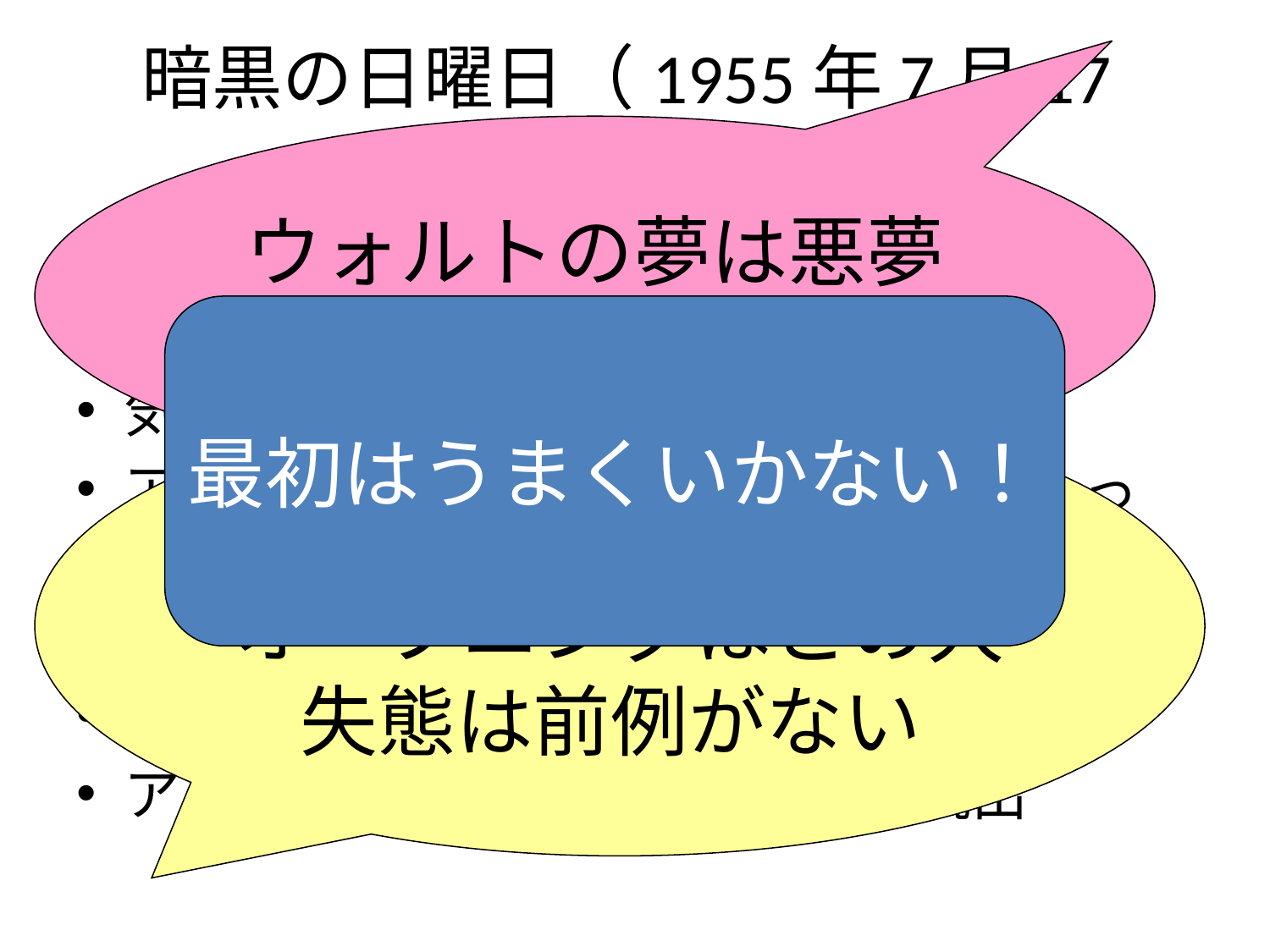

# 暗黒の日曜日（1955年7月17日）
ウォルトの夢は悪夢だ
偽造招待券が出回り3倍以上の入場者
気温が４０度を超える
アスファルトが溶けてハイヒールにくっつく
水飲み場、トイレが足りない
馬が暴れだす
アトラクションは故障や停電が続出
最初はうまくいかない！
ディズニーランドのオープニングほどの大失態は前例がない